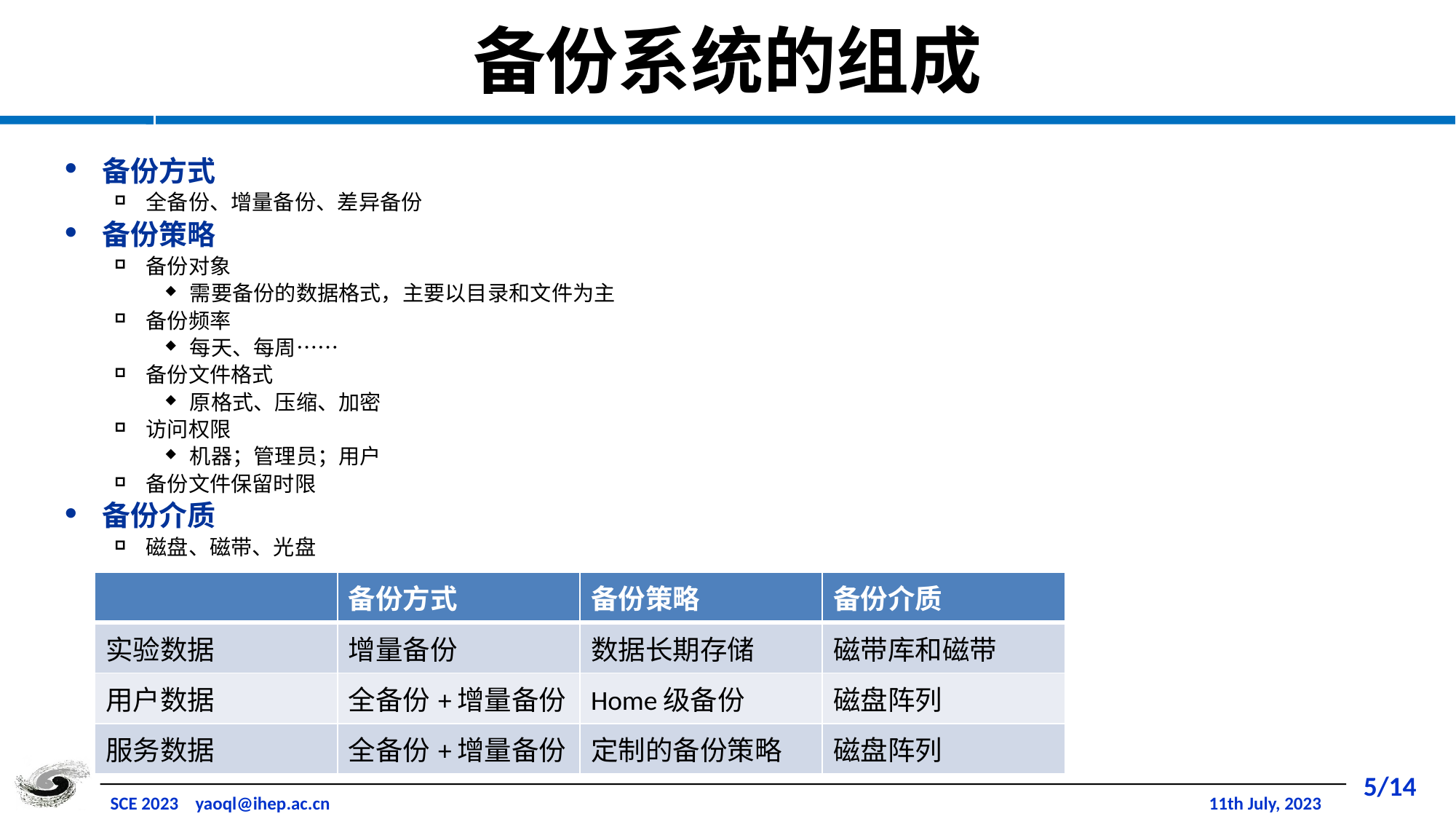

# 备份系统的组成
备份方式
全备份、增量备份、差异备份
备份策略
备份对象
需要备份的数据格式，主要以目录和文件为主
备份频率
每天、每周……
备份文件格式
原格式、压缩、加密
访问权限
机器；管理员；用户
备份文件保留时限
备份介质
磁盘、磁带、光盘

|  | 备份方式 | 备份策略 | 备份介质 |
| --- | --- | --- | --- |
| 实验数据 | 增量备份 | 数据长期存储 | 磁带库和磁带 |
| 用户数据 | 全备份+增量备份 | Home级备份 | 磁盘阵列 |
| 服务数据 | 全备份+增量备份 | 定制的备份策略 | 磁盘阵列 |